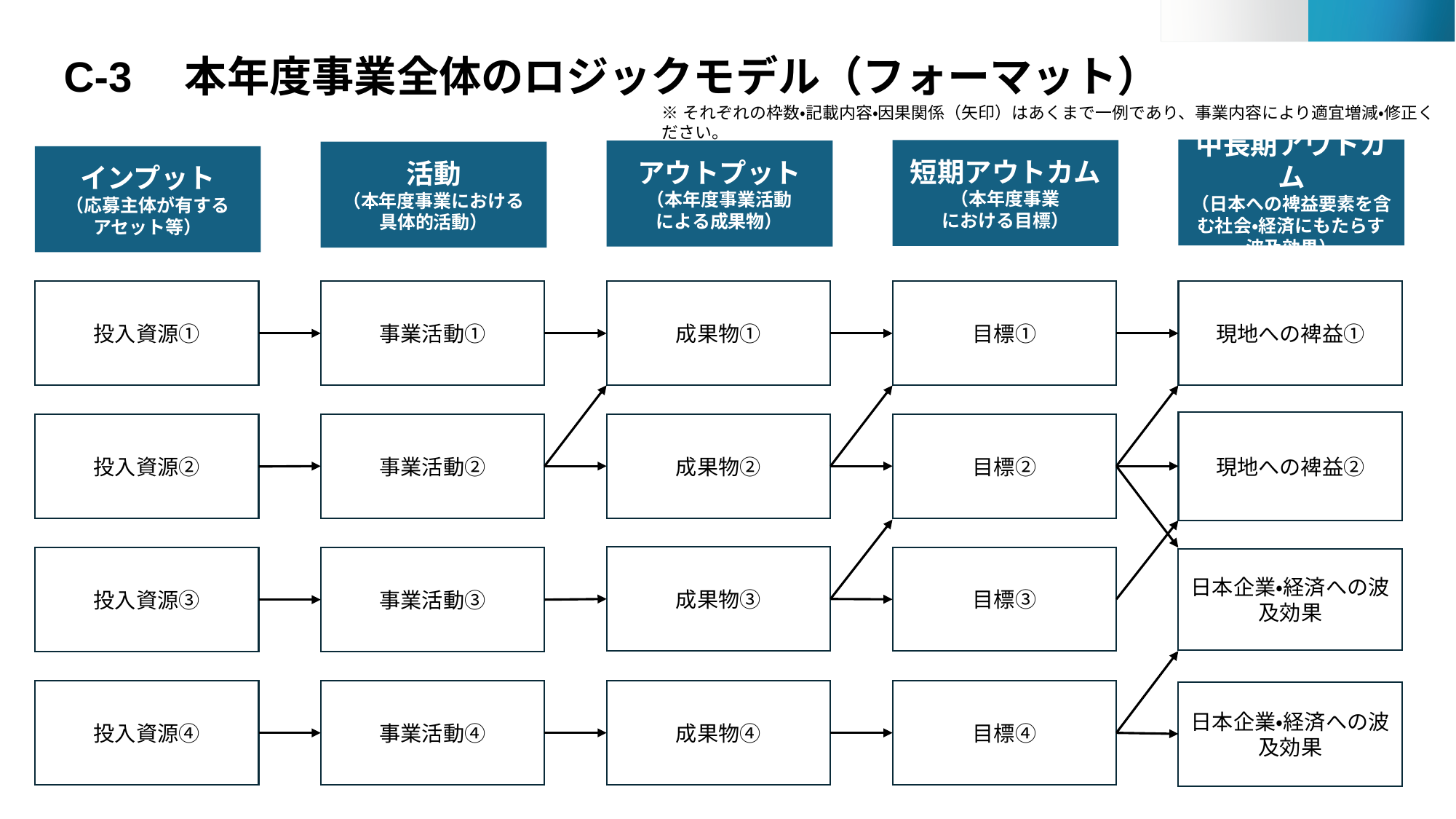

# C-3　本年度事業全体のロジックモデル（フォーマット）
※それぞれの枠数・記載内容・因果関係（矢印）はあくまで一例であり、事業内容により適宜増減・修正ください。
中長期アウトカム
（日本への裨益要素を含む社会・経済にもたらす波及効果）
短期アウトカム
（本年度事業
における目標）
アウトプット
（本年度事業活動
による成果物）
活動
（本年度事業における
具体的活動）
インプット
（応募主体が有する
アセット等）
投入資源①
事業活動①
成果物①
目標①
現地への裨益①
現地への裨益②
事業活動②
目標②
成果物②
投入資源②
成果物③
投入資源③
事業活動③
目標③
日本企業・経済への波及効果
投入資源④
事業活動④
成果物④
目標④
日本企業・経済への波及効果